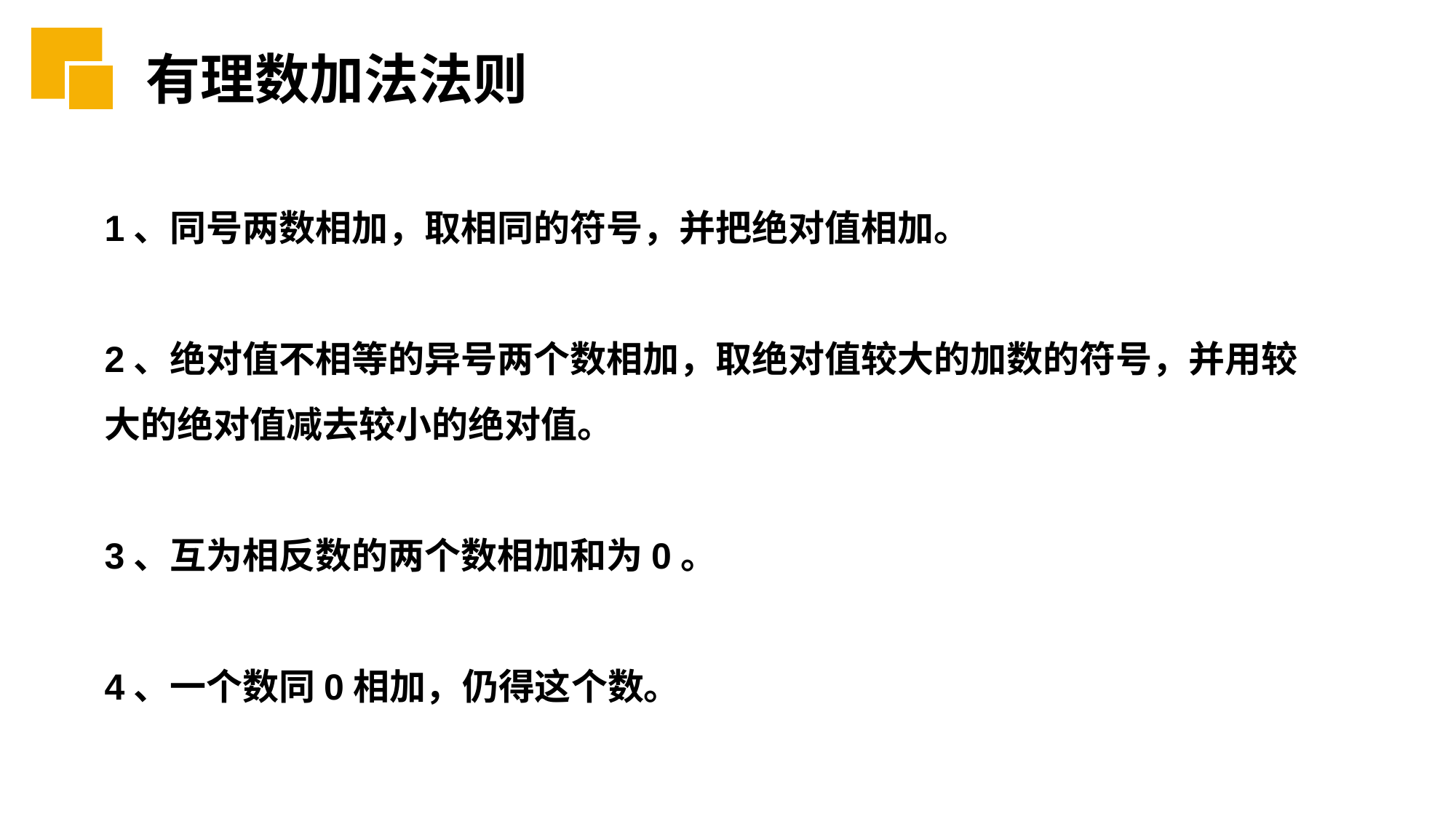

有理数加法法则
1、同号两数相加，取相同的符号，并把绝对值相加。

2、绝对值不相等的异号两个数相加，取绝对值较大的加数的符号，并用较大的绝对值减去较小的绝对值。

3、互为相反数的两个数相加和为0。

4、一个数同0相加，仍得这个数。